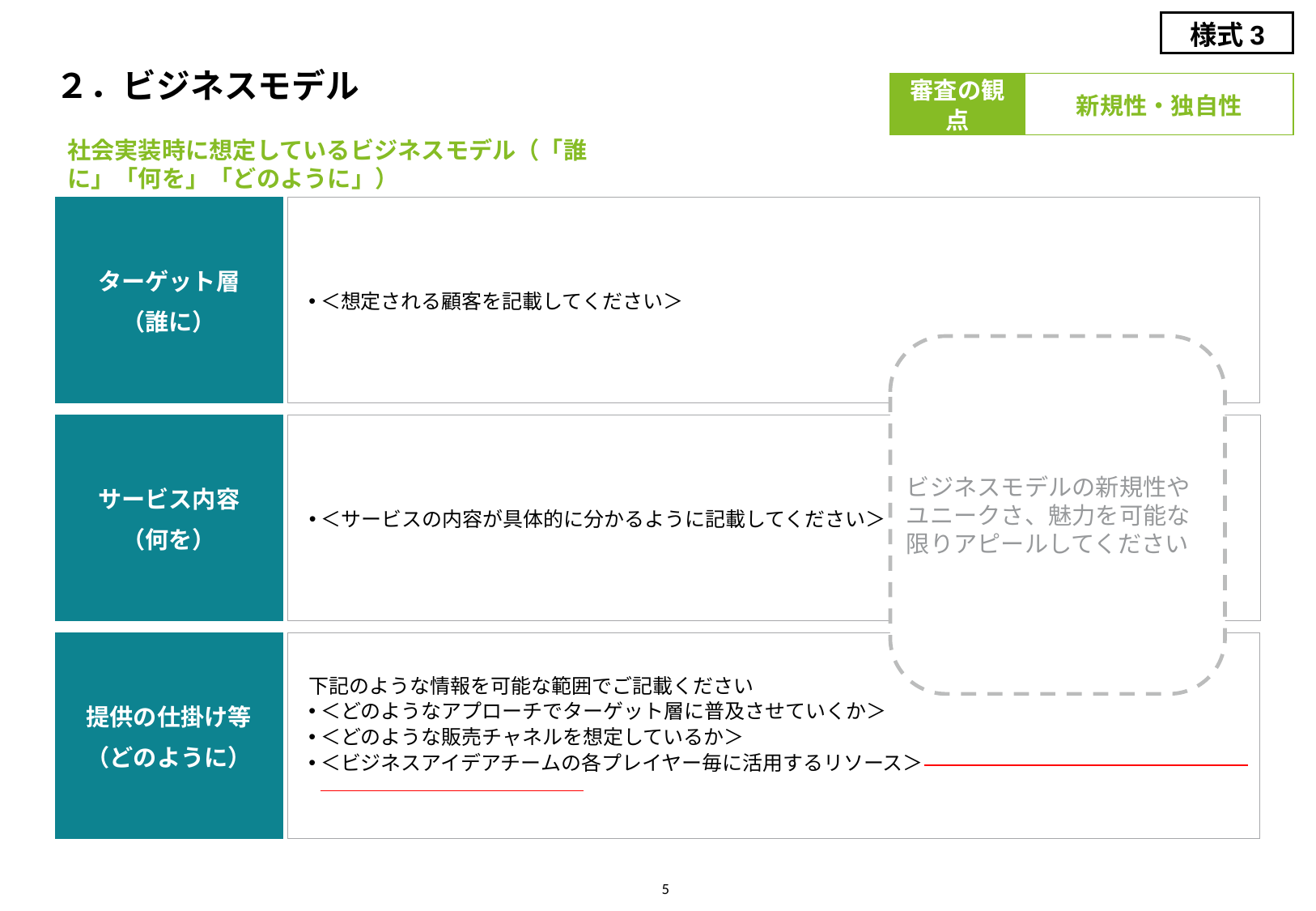

様式3
# ２．ビジネスモデル
審査の観点
新規性・独自性
社会実装時に想定しているビジネスモデル（「誰に」「何を」「どのように」）
ターゲット層
（誰に）
＜想定される顧客を記載してください＞
ビジネスモデルの新規性やユニークさ、魅力を可能な限りアピールしてください
サービス内容
（何を）
＜サービスの内容が具体的に分かるように記載してください＞
提供の仕掛け等
（どのように）
下記のような情報を可能な範囲でご記載ください
＜どのようなアプローチでターゲット層に普及させていくか＞
＜どのような販売チャネルを想定しているか＞
＜ビジネスアイデアチームの各プレイヤー毎に活用するリソース＞
5